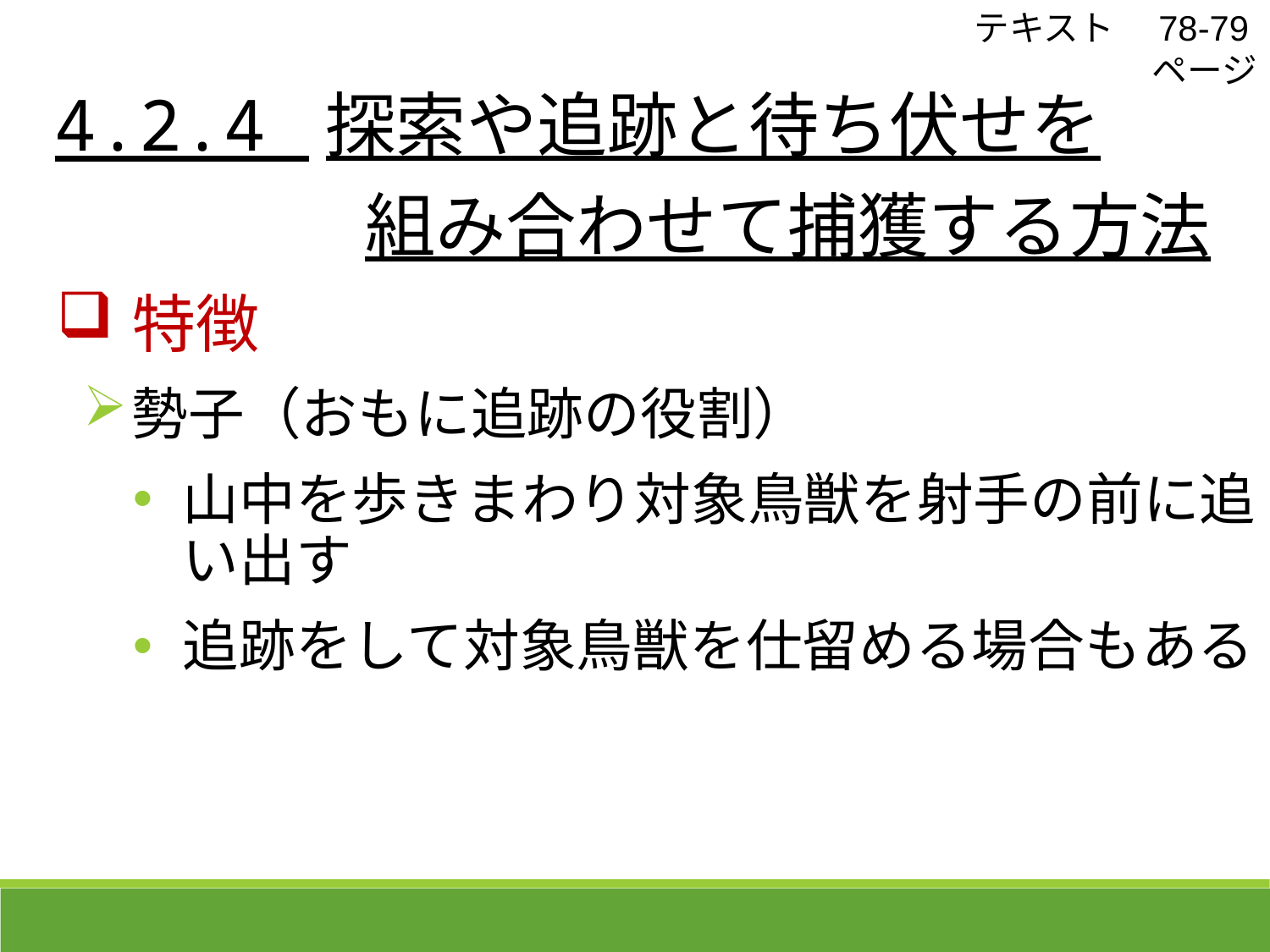

4.2.4 探索や追跡と待ち伏せを
　　　　　組み合わせて捕獲する方法
テキスト　78-79ページ
特徴
勢子（おもに追跡の役割）
山中を歩きまわり対象鳥獣を射手の前に追い出す
追跡をして対象鳥獣を仕留める場合もある